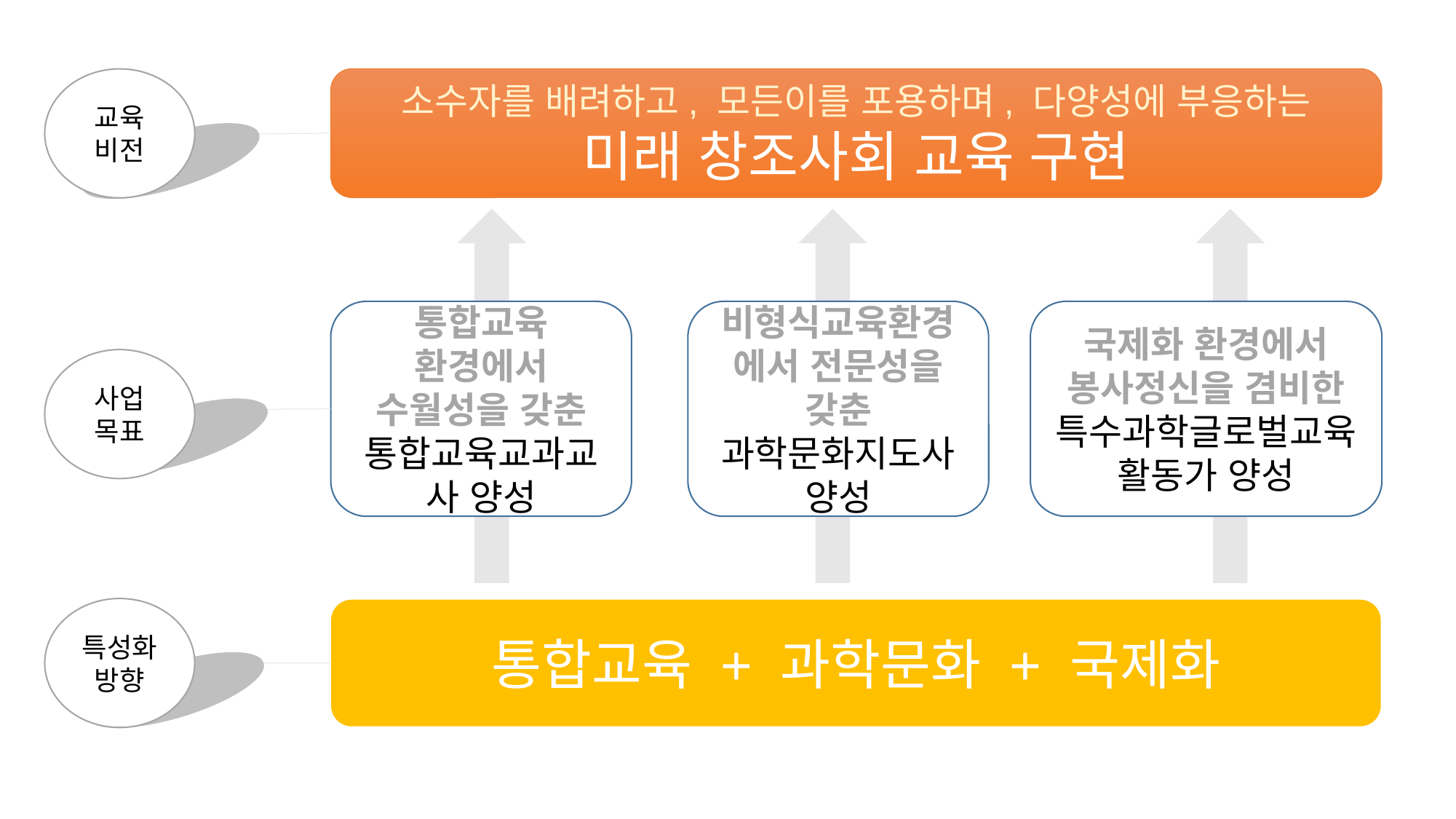

소수자를 배려하고, 모든이를 포용하며, 다양성에 부응하는
미래 창조사회 교육 구현
교육
비전

통합교육 환경에서 수월성을 갖춘 통합교육교과교사 양성
비형식교육환경에서 전문성을 갖춘 과학문화지도사 양성
국제화 환경에서
봉사정신을 겸비한 특수과학글로벌교육활동가 양성

사업
목표

특성화
방향
통합교육 + 과학문화 + 국제화